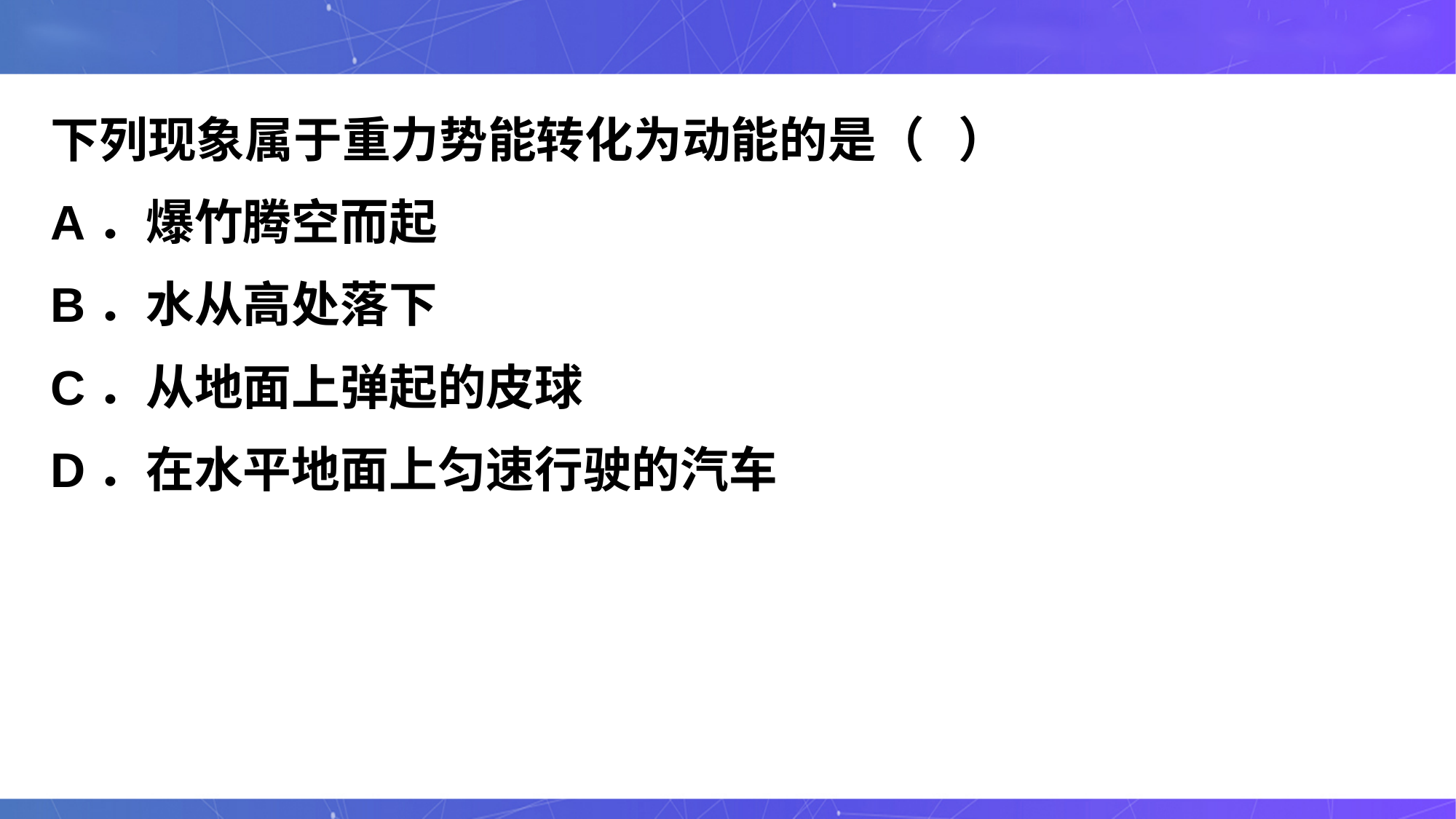

下列现象属于重力势能转化为动能的是（   ）
A．爆竹腾空而起
B．水从高处落下
C．从地面上弹起的皮球
D．在水平地面上匀速行驶的汽车